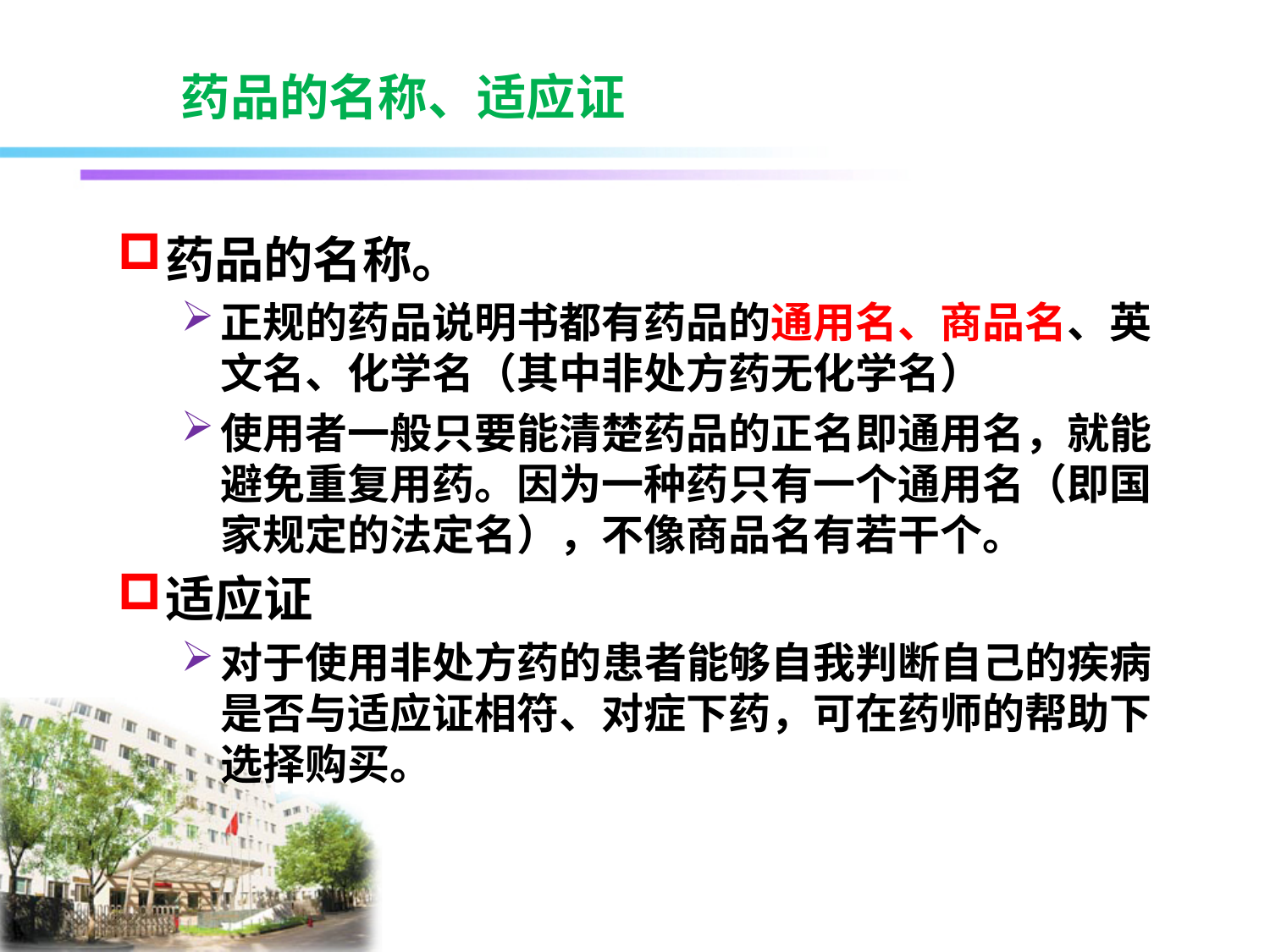

药品的名称、适应证

药品的名称。
正规的药品说明书都有药品的通用名、商品名、英文名、化学名（其中非处方药无化学名）
使用者一般只要能清楚药品的正名即通用名，就能避免重复用药。因为一种药只有一个通用名（即国家规定的法定名），不像商品名有若干个。
适应证
对于使用非处方药的患者能够自我判断自己的疾病是否与适应证相符、对症下药，可在药师的帮助下选择购买。